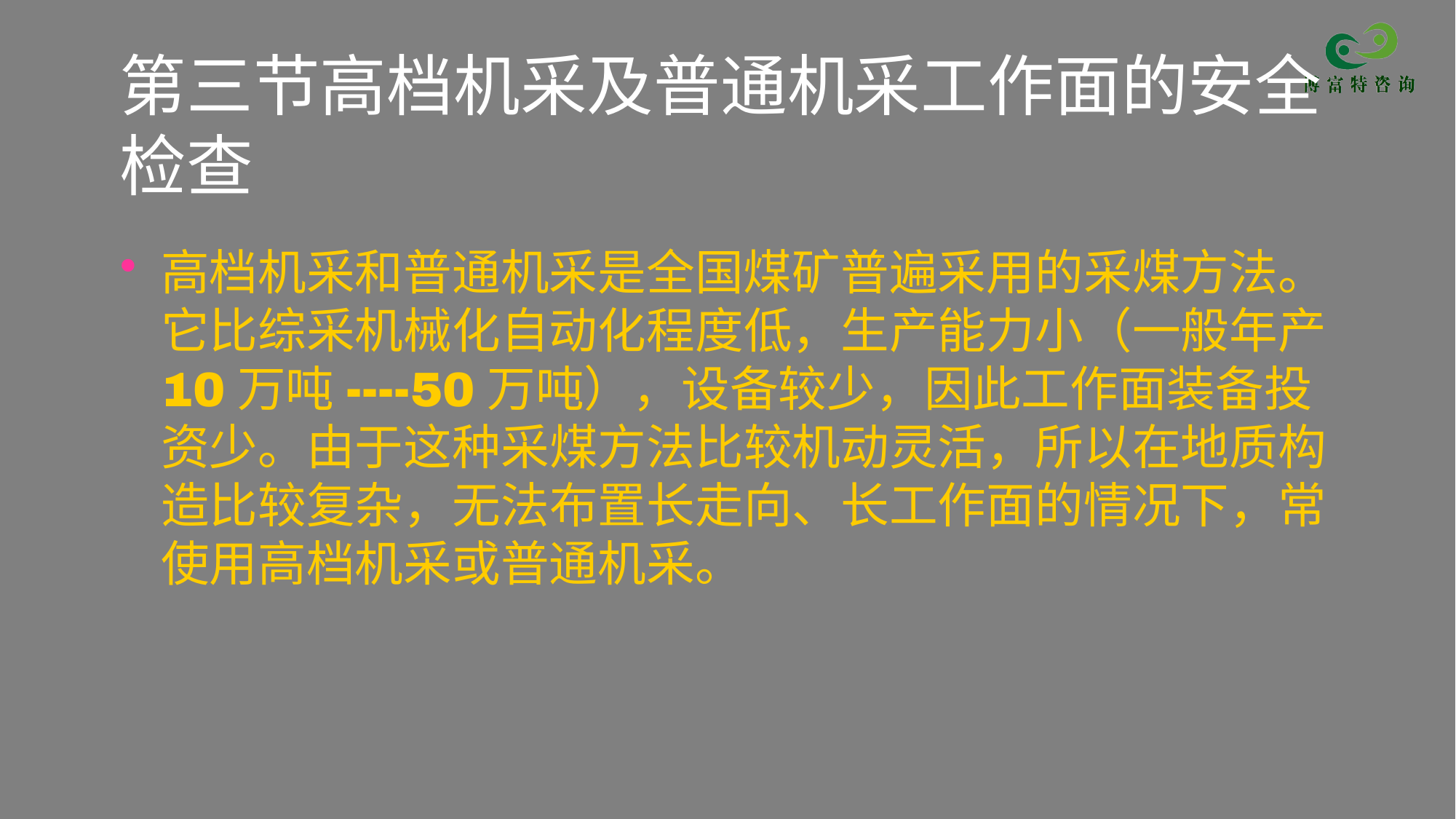

# 第三节高档机采及普通机采工作面的安全检查
高档机采和普通机采是全国煤矿普遍采用的采煤方法。它比综采机械化自动化程度低，生产能力小（一般年产10万吨----50万吨），设备较少，因此工作面装备投资少。由于这种采煤方法比较机动灵活，所以在地质构造比较复杂，无法布置长走向、长工作面的情况下，常使用高档机采或普通机采。